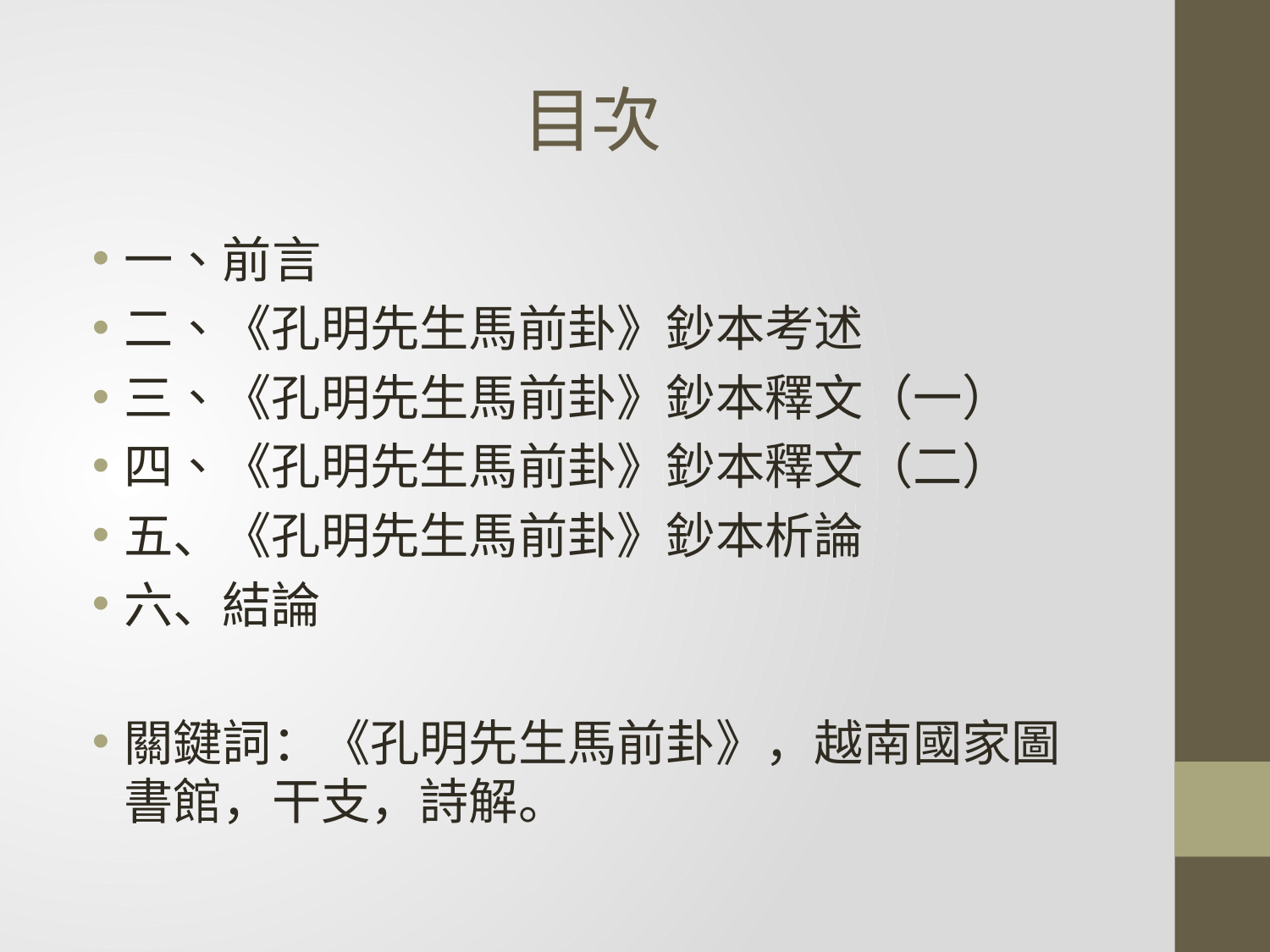

# 目次
一、前言
二、《孔明先生馬前卦》鈔本考述
三、《孔明先生馬前卦》鈔本釋文（一）
四、《孔明先生馬前卦》鈔本釋文（二）
五、《孔明先生馬前卦》鈔本析論
六、結論

關鍵詞：《孔明先生馬前卦》，越南國家圖書館，干支，詩解。